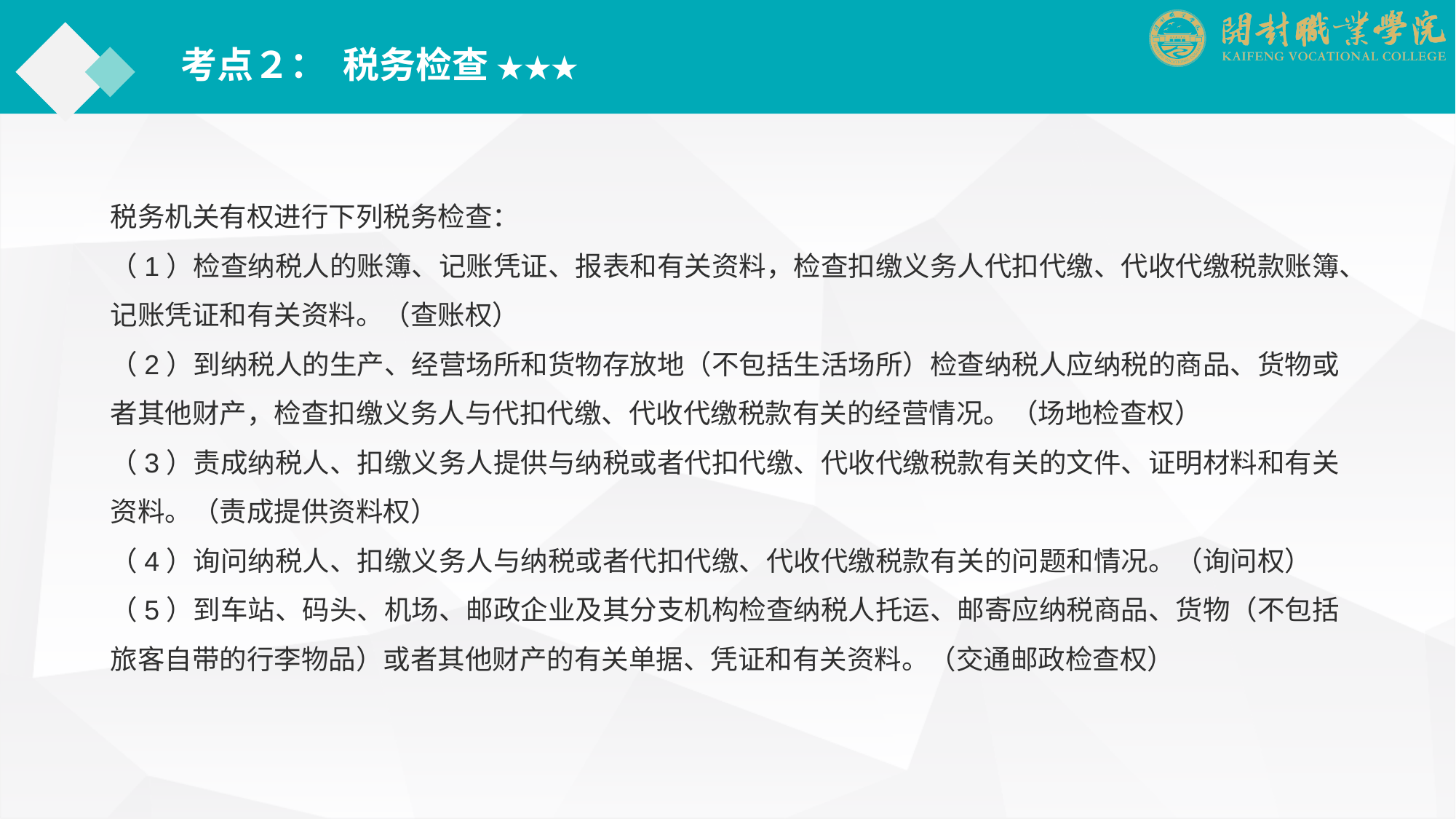

考点２：  税务检查 ★★★
税务机关有权进行下列税务检查：
（1）检查纳税人的账簿、记账凭证、报表和有关资料，检查扣缴义务人代扣代缴、代收代缴税款账簿、记账凭证和有关资料。（查账权）
（2）到纳税人的生产、经营场所和货物存放地（不包括生活场所）检查纳税人应纳税的商品、货物或者其他财产，检查扣缴义务人与代扣代缴、代收代缴税款有关的经营情况。（场地检查权）
（3）责成纳税人、扣缴义务人提供与纳税或者代扣代缴、代收代缴税款有关的文件、证明材料和有关资料。（责成提供资料权）
（4）询问纳税人、扣缴义务人与纳税或者代扣代缴、代收代缴税款有关的问题和情况。（询问权）
（5）到车站、码头、机场、邮政企业及其分支机构检查纳税人托运、邮寄应纳税商品、货物（不包括旅客自带的行李物品）或者其他财产的有关单据、凭证和有关资料。（交通邮政检查权）